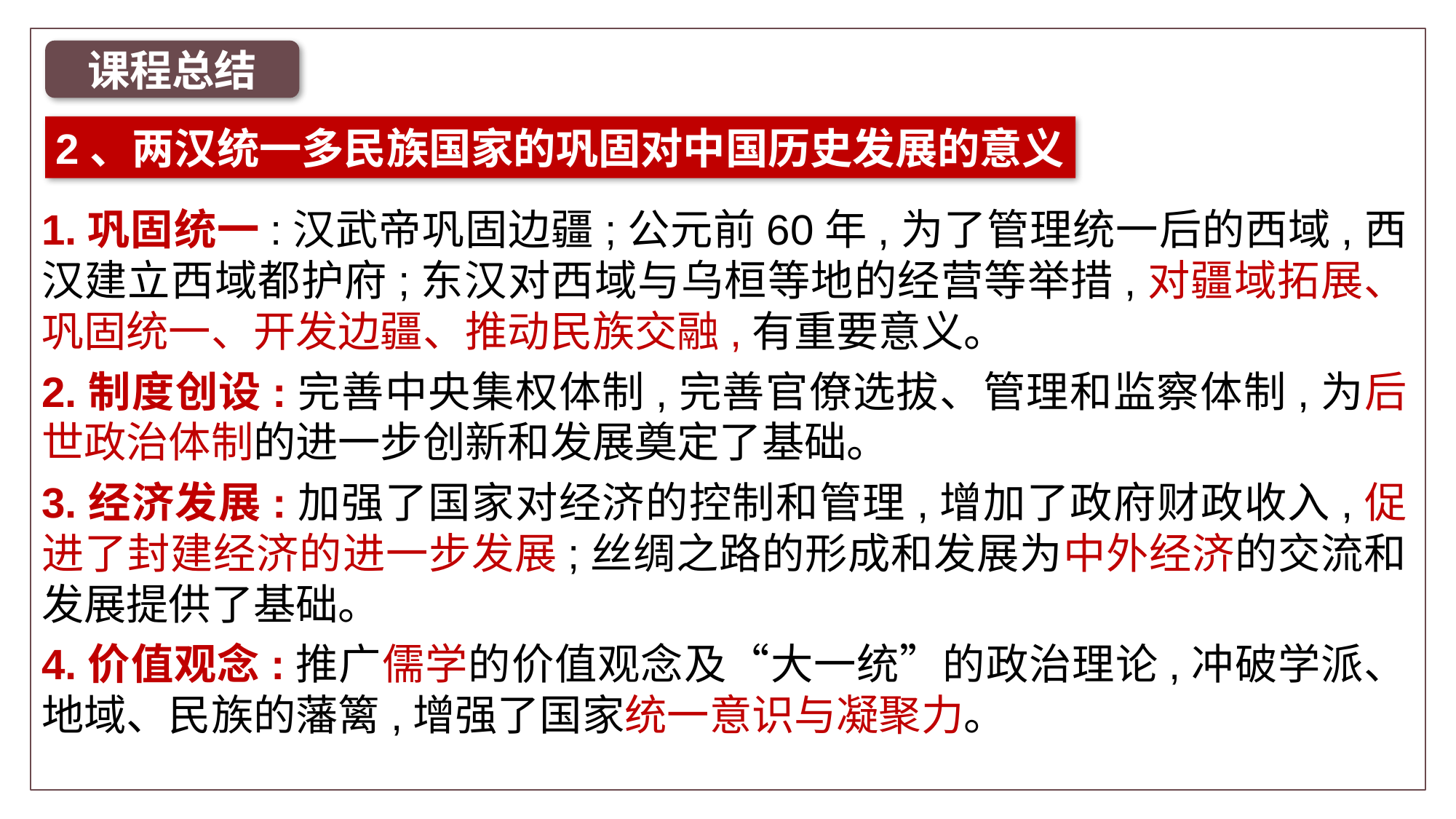

课程总结
2、两汉统一多民族国家的巩固对中国历史发展的意义
1.巩固统一:汉武帝巩固边疆;公元前60年,为了管理统一后的西域,西汉建立西域都护府;东汉对西域与乌桓等地的经营等举措,对疆域拓展、巩固统一、开发边疆、推动民族交融,有重要意义。
2.制度创设:完善中央集权体制,完善官僚选拔、管理和监察体制,为后世政治体制的进一步创新和发展奠定了基础。
3.经济发展:加强了国家对经济的控制和管理,增加了政府财政收入,促进了封建经济的进一步发展;丝绸之路的形成和发展为中外经济的交流和发展提供了基础。
4.价值观念:推广儒学的价值观念及“大一统”的政治理论,冲破学派、地域、民族的藩篱,增强了国家统一意识与凝聚力。